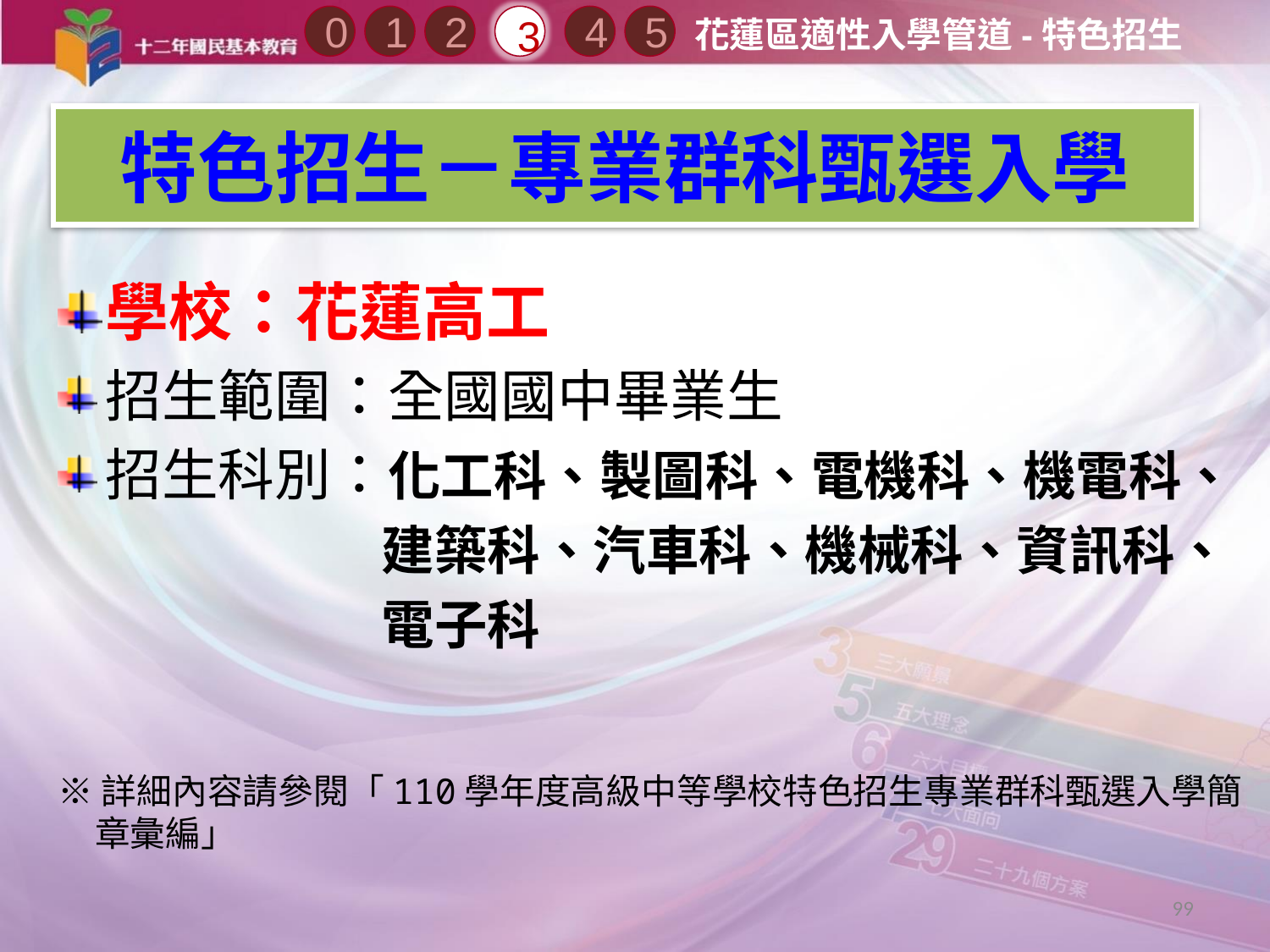

0
2
3
1
4
5
花蓮區適性入學管道-特色招生
# 特色招生－專業群科甄選入學
學校：花蓮高工
招生範圍：全國國中畢業生
招生科別：化工科、製圖科、電機科、機電科、
建築科、汽車科、機械科、資訊科、
電子科

※詳細內容請參閱「110學年度高級中等學校特色招生專業群科甄選入學簡章彙編」
99